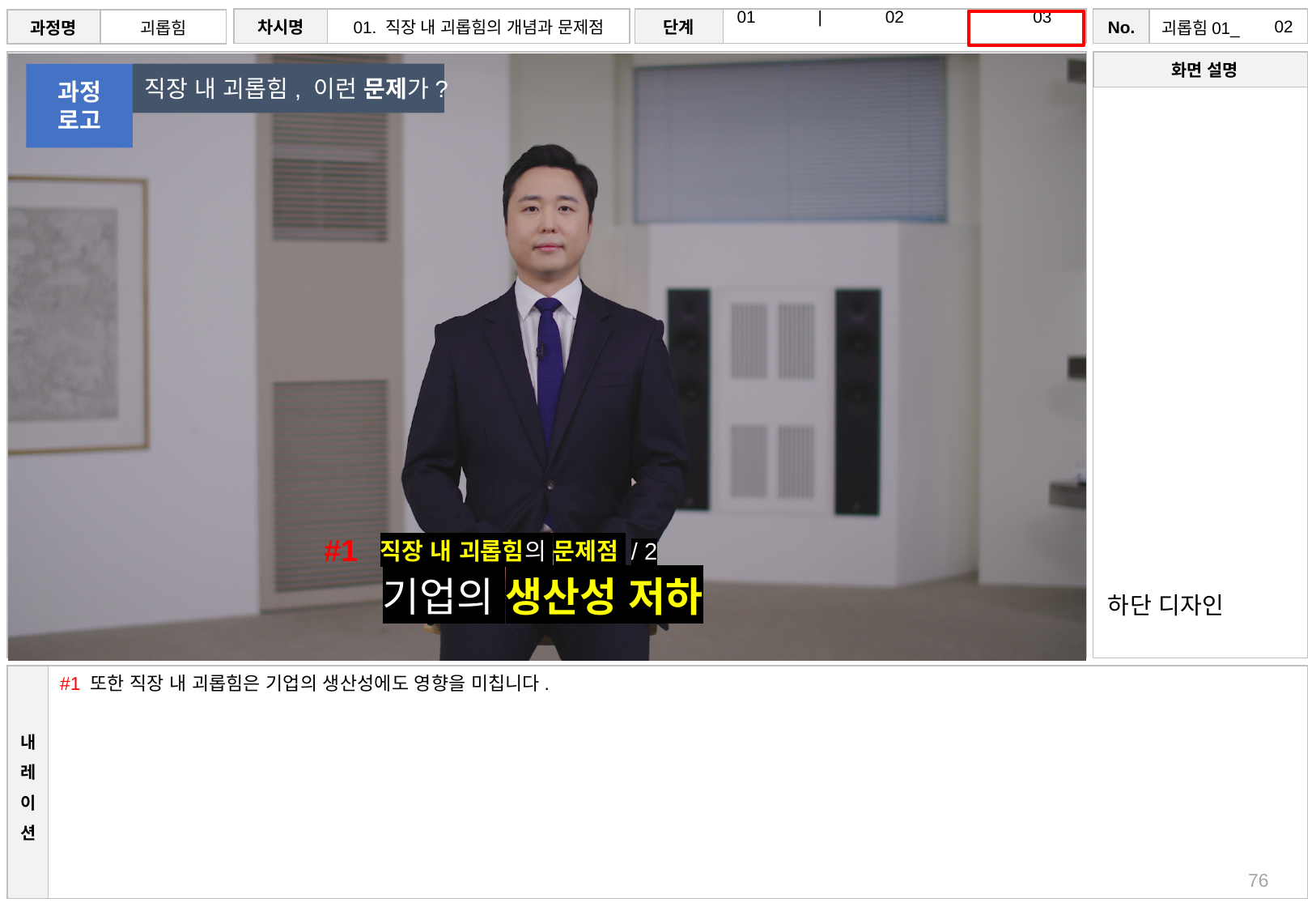

# 02
직장 내 괴롭힘, 이런 문제가?
과정
로고

#1
직장 내 괴롭힘의 문제점 / 2
기업의 생산성 저하
하단 디자인
#1 또한 직장 내 괴롭힘은 기업의 생산성에도 영향을 미칩니다.
76